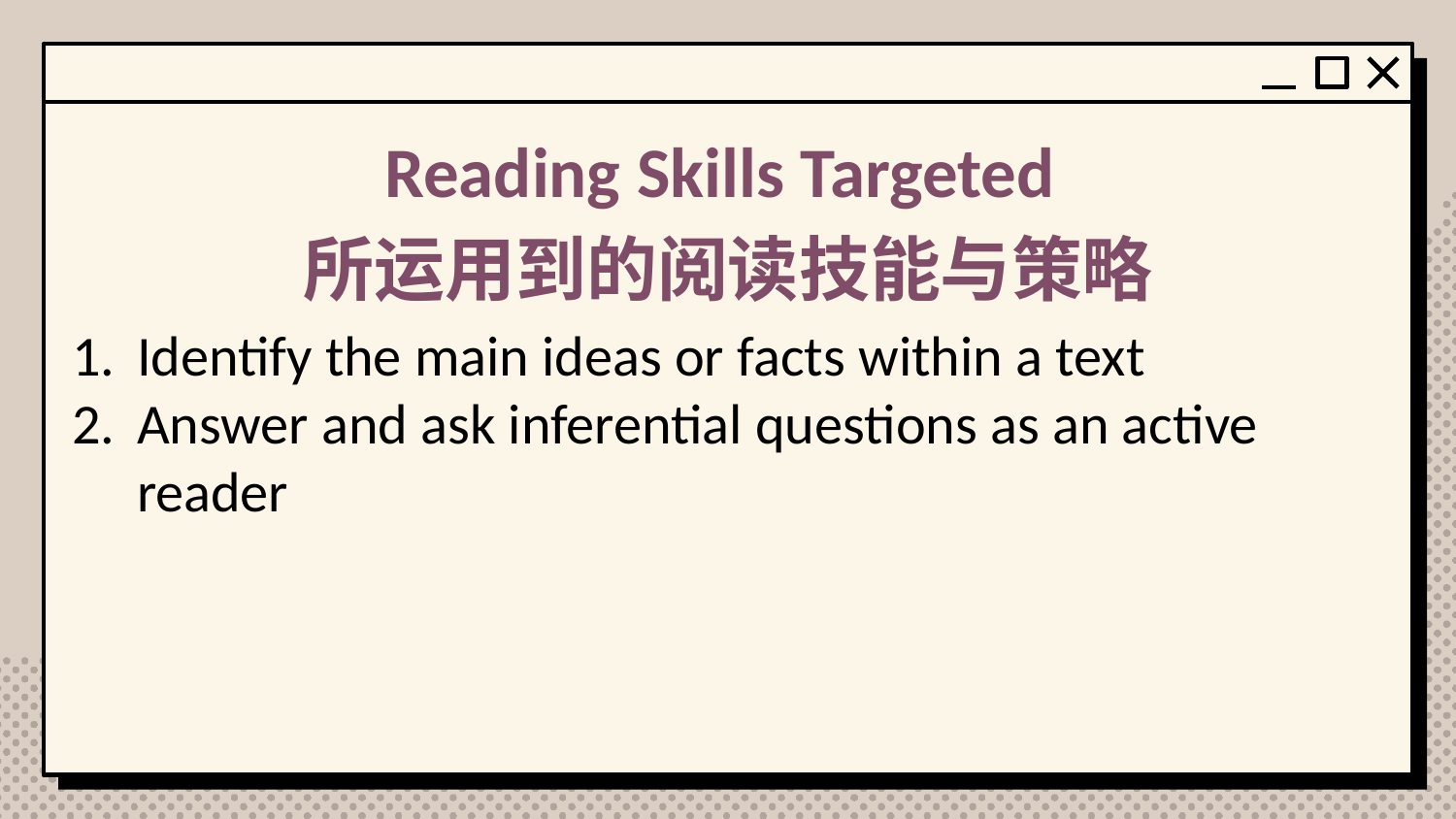

# Reading Skills Targeted
所运用到的阅读技能与策略

Identify the main ideas or facts within a text
Answer and ask inferential questions as an active reader